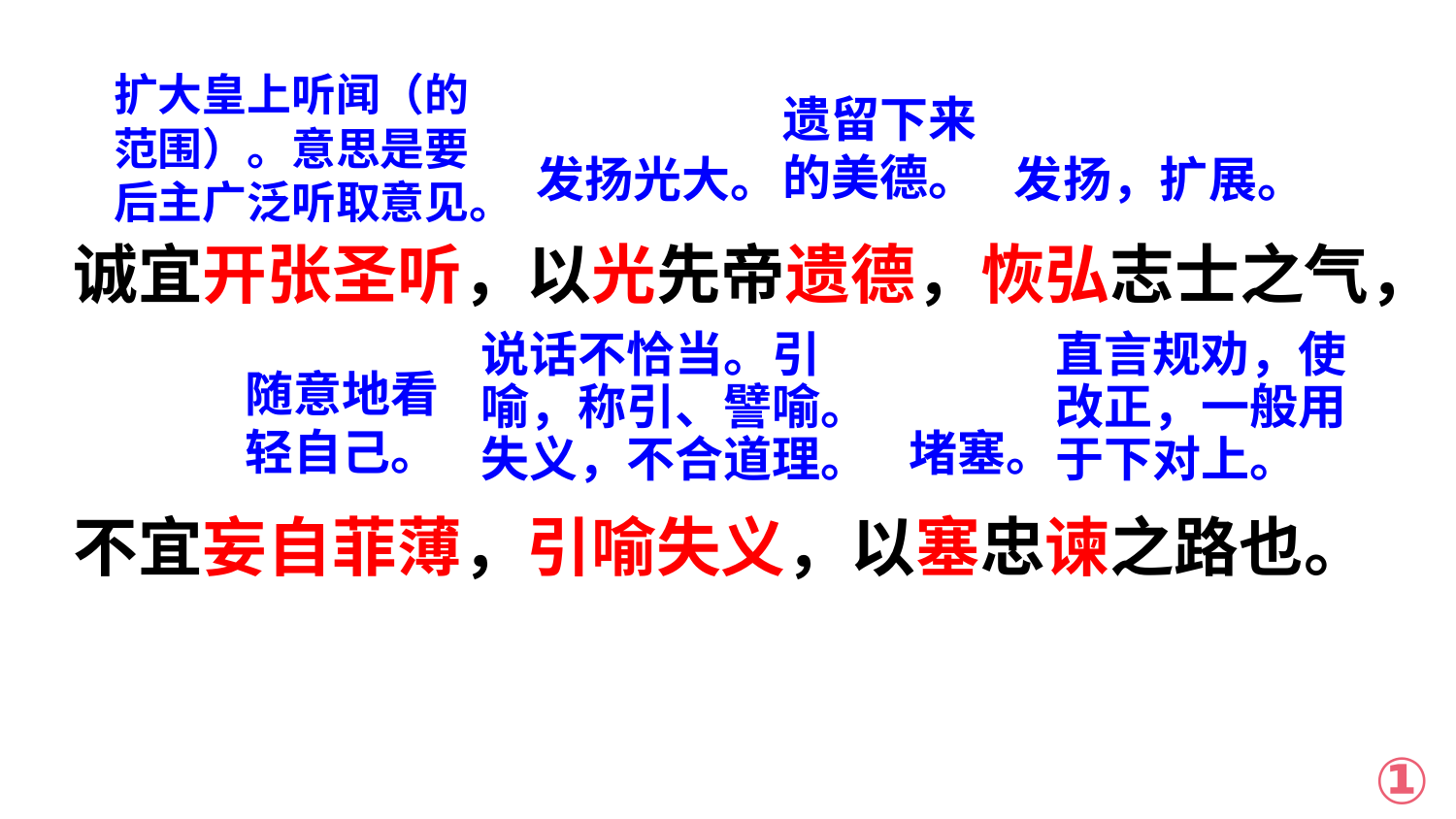

扩大皇上听闻（的范围）。意思是要后主广泛听取意见。
遗留下来的美德。
发扬，扩展。
发扬光大。
诚宜开张圣听，以光先帝遗德，恢弘志士之气，

不宜妄自菲薄，引喻失义，以塞忠谏之路也。
直言规劝，使改正，一般用于下对上。
说话不恰当。引喻，称引、譬喻。失义，不合道理。
随意地看轻自己。
堵塞。
①